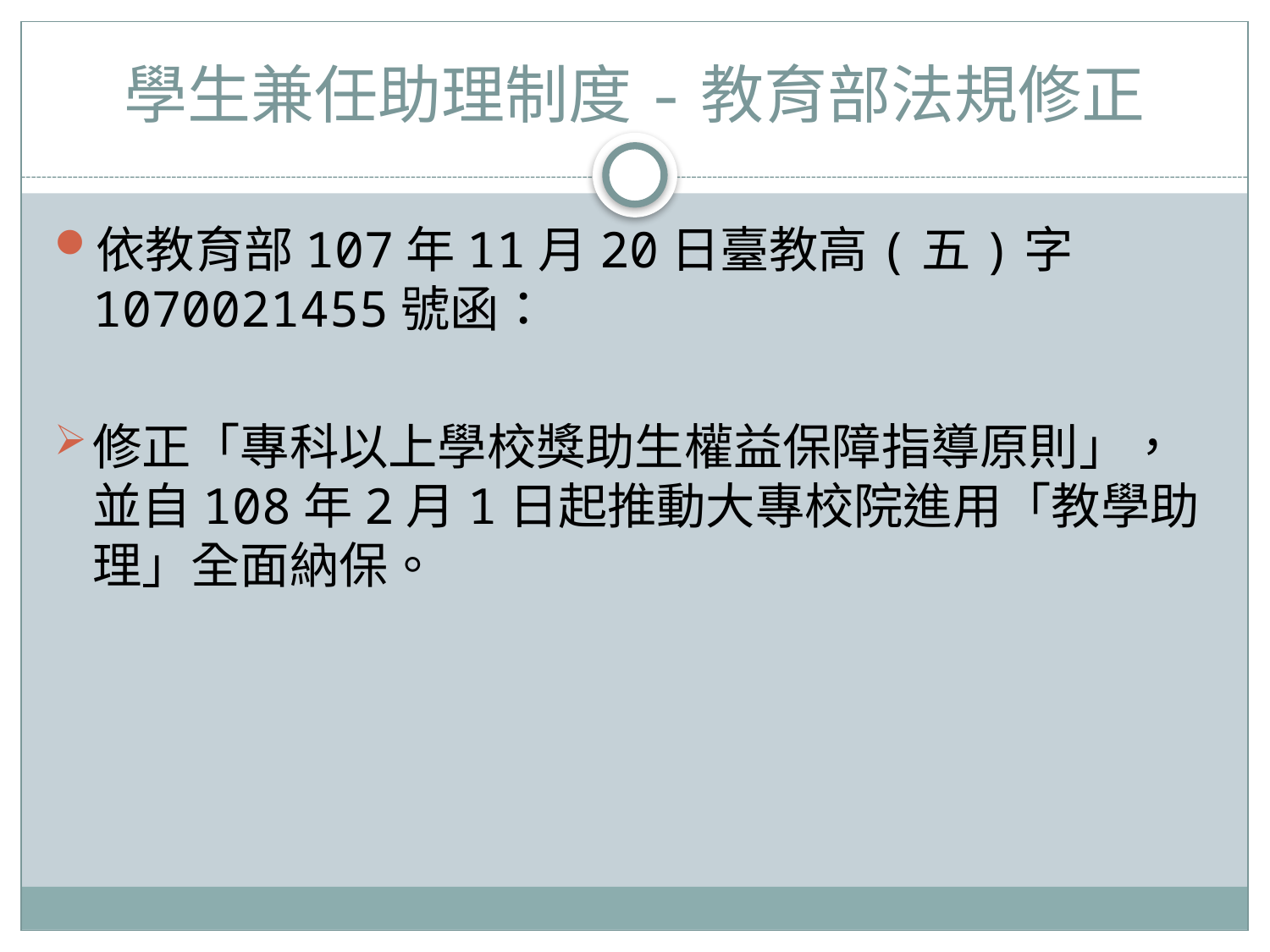

# 學生兼任助理制度-教育部法規修正
依教育部107年11月20日臺教高(五)字1070021455號函：

修正「專科以上學校獎助生權益保障指導原則」，並自108年2月1日起推動大專校院進用「教學助理」全面納保。